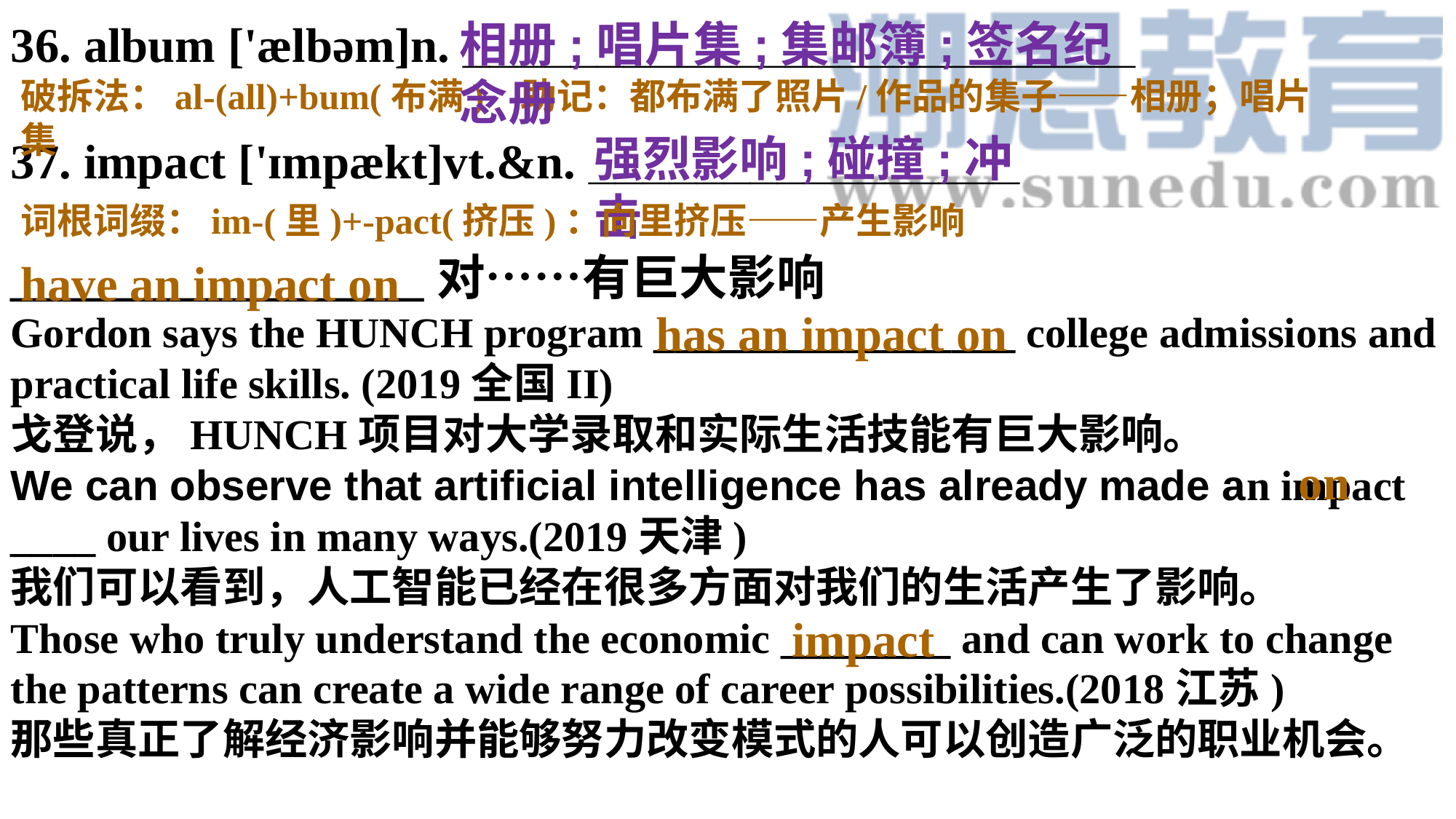

36. album ['ælbəm]n. _________________________
37. impact ['ɪmpækt]vt.&n. ________________

_________________对……有巨大影响
Gordon says the HUNCH program _________________ college admissions and practical life skills. (2019全国II)戈登说，HUNCH项目对大学录取和实际生活技能有巨大影响。We can observe that artificial intelligence has already made an impact ____ our lives in many ways.(2019天津)我们可以看到，人工智能已经在很多方面对我们的生活产生了影响。Those who truly understand the economic ________ and can work to change the patterns can create a wide range of career possibilities.(2018江苏)
那些真正了解经济影响并能够努力改变模式的人可以创造广泛的职业机会。
相册;唱片集;集邮簿;签名纪念册
破拆法：al-(all)+bum(布满)   助记：都布满了照片/作品的集子——相册；唱片集
强烈影响;碰撞;冲击
词根词缀：im-(里)+-pact(挤压)：向里挤压——产生影响
have an impact on
has an impact on
on
impact